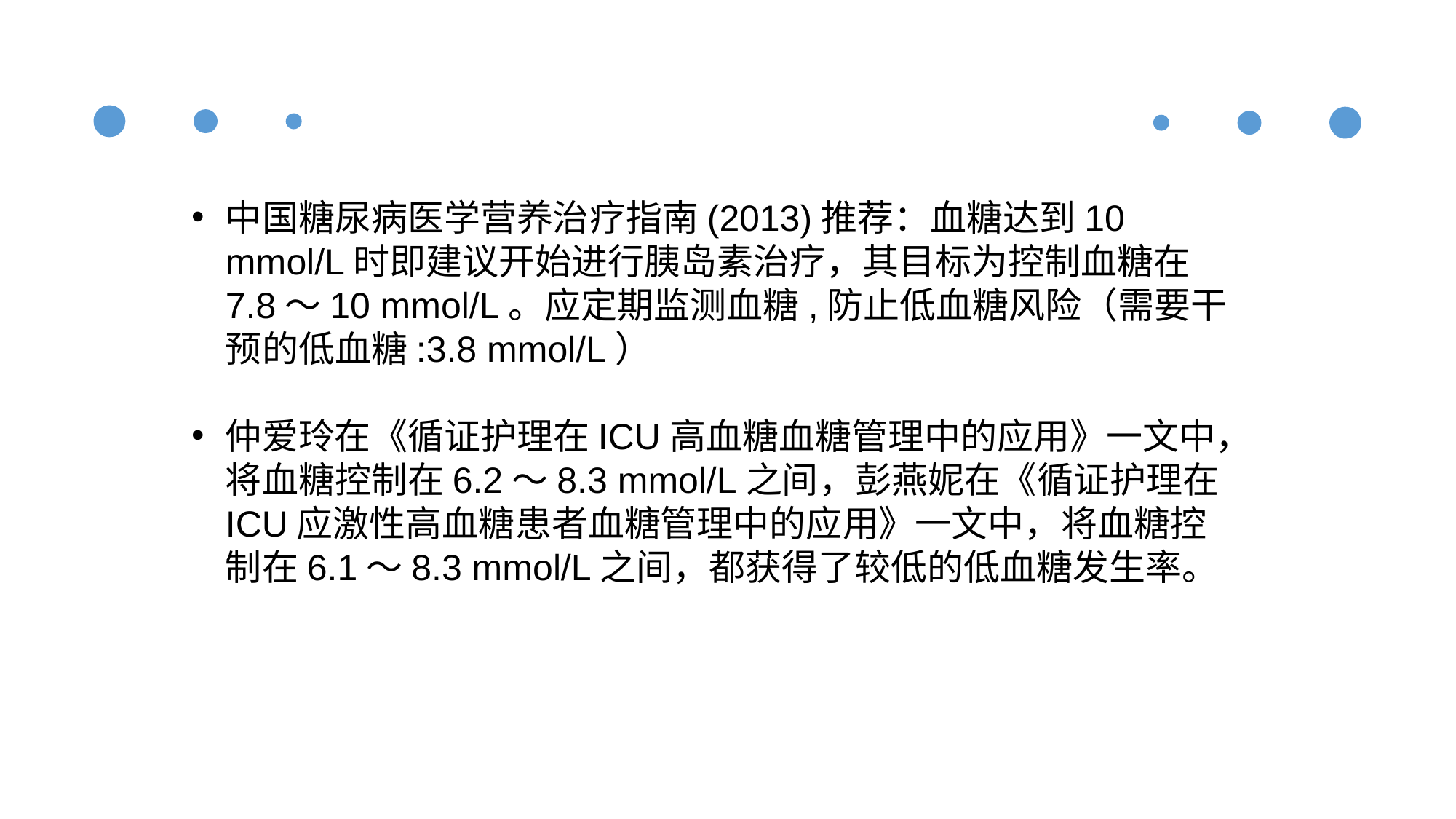

中国糖尿病医学营养治疗指南(2013)推荐：血糖达到10 mmol/L时即建议开始进行胰岛素治疗，其目标为控制血糖在7.8～10 mmol/L。应定期监测血糖,防止低血糖风险（需要干预的低血糖:3.8 mmol/L）

仲爱玲在《循证护理在ICU高血糖血糖管理中的应用》一文中，将血糖控制在6.2～8.3 mmol/L之间，彭燕妮在《循证护理在ICU应激性高血糖患者血糖管理中的应用》一文中，将血糖控制在6.1～8.3 mmol/L之间，都获得了较低的低血糖发生率。